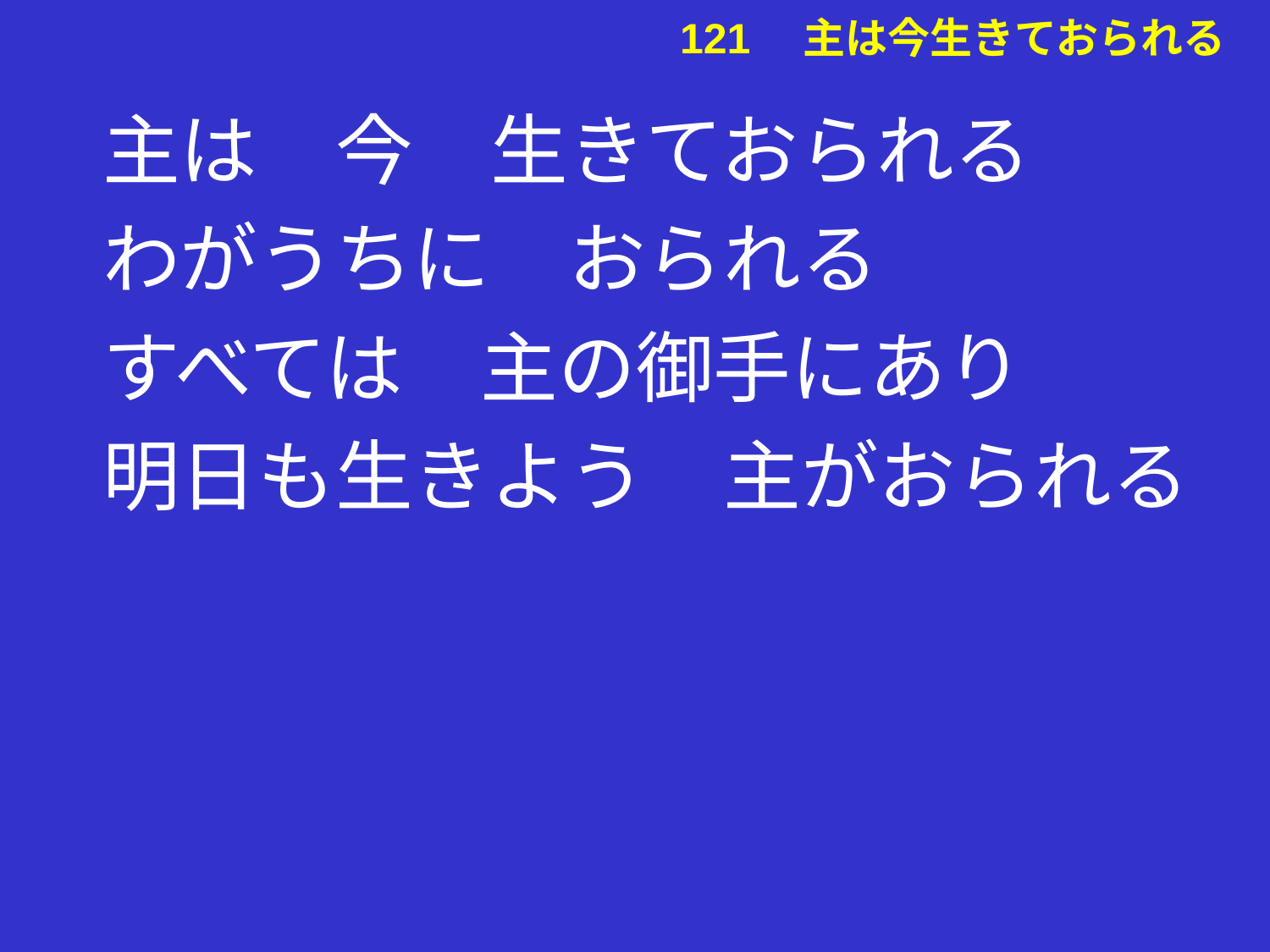

主は　今　生きておられる
わがうちに　おられる
すべては　主の御手にあり
明日も生きよう　主がおられる
# 121　主は今生きておられる